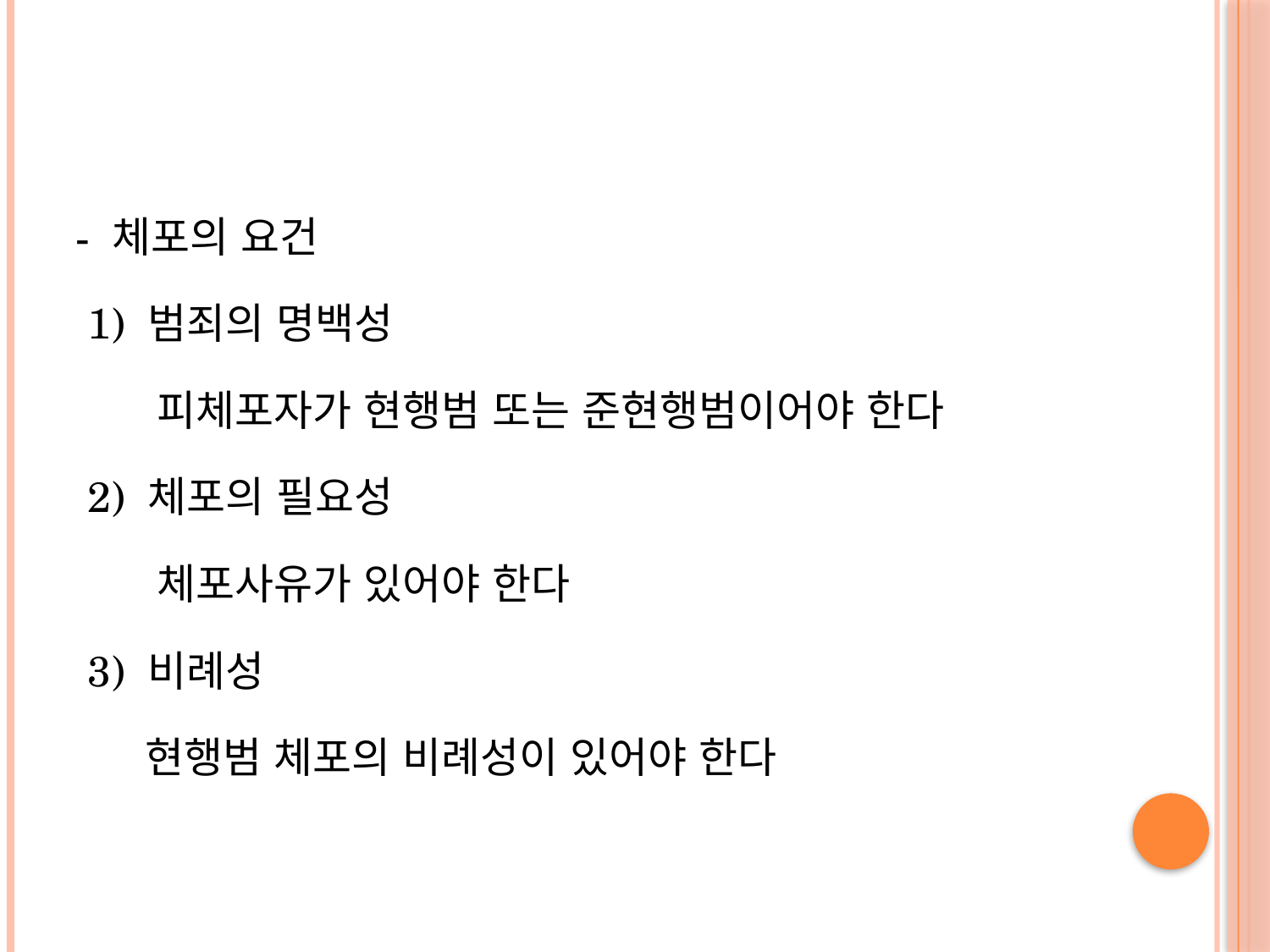

#
- 체포의 요건
 1) 범죄의 명백성
      피체포자가 현행범 또는 준현행범이어야 한다
 2) 체포의 필요성
      체포사유가 있어야 한다
 3) 비례성
     현행범 체포의 비례성이 있어야 한다